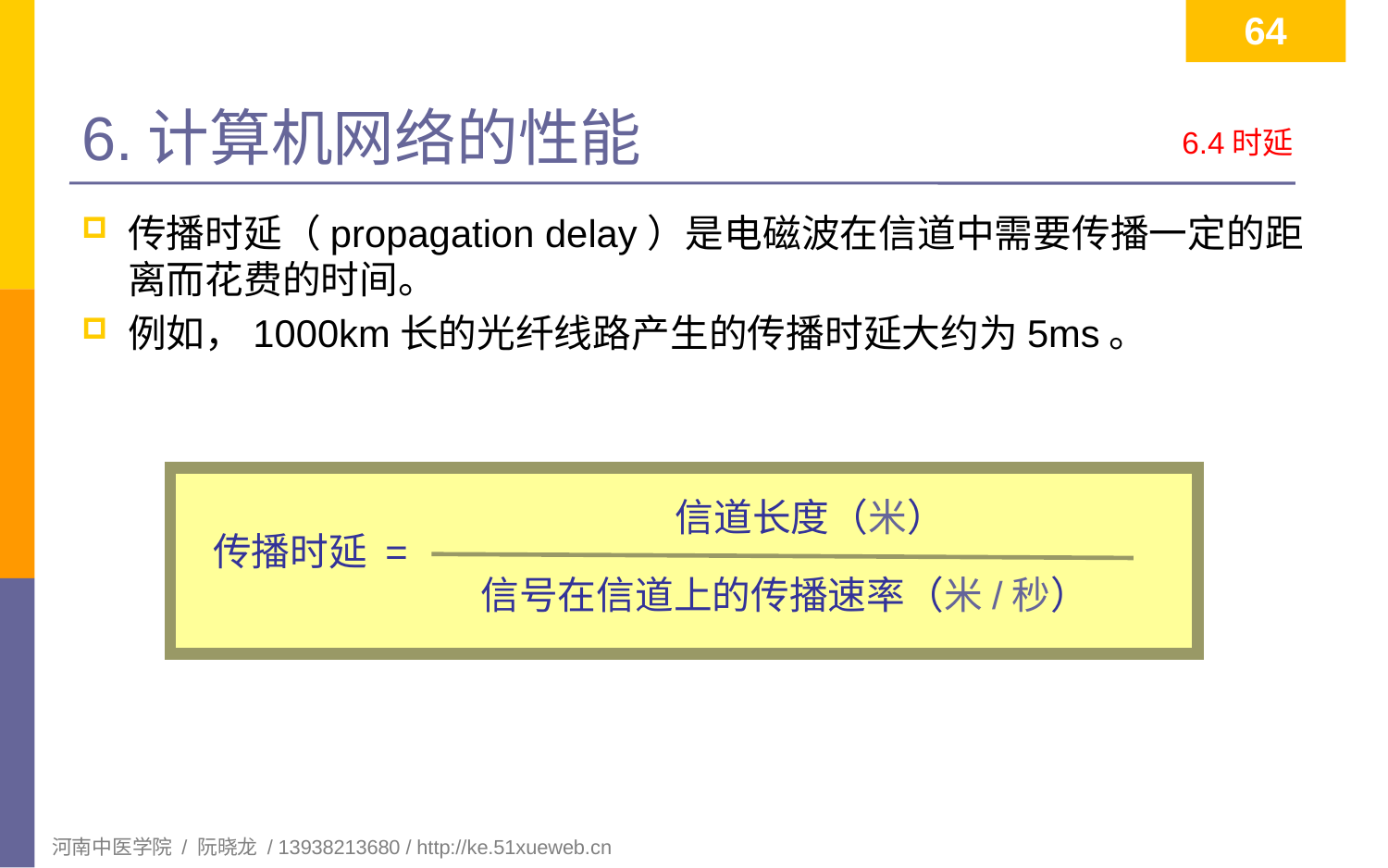

64
# 6.计算机网络的性能
6.4时延
传播时延（propagation delay）是电磁波在信道中需要传播一定的距离而花费的时间。
例如，1000km长的光纤线路产生的传播时延大约为5ms。

信道长度（米）
传播时延 =

信号在信道上的传播速率（米/秒）